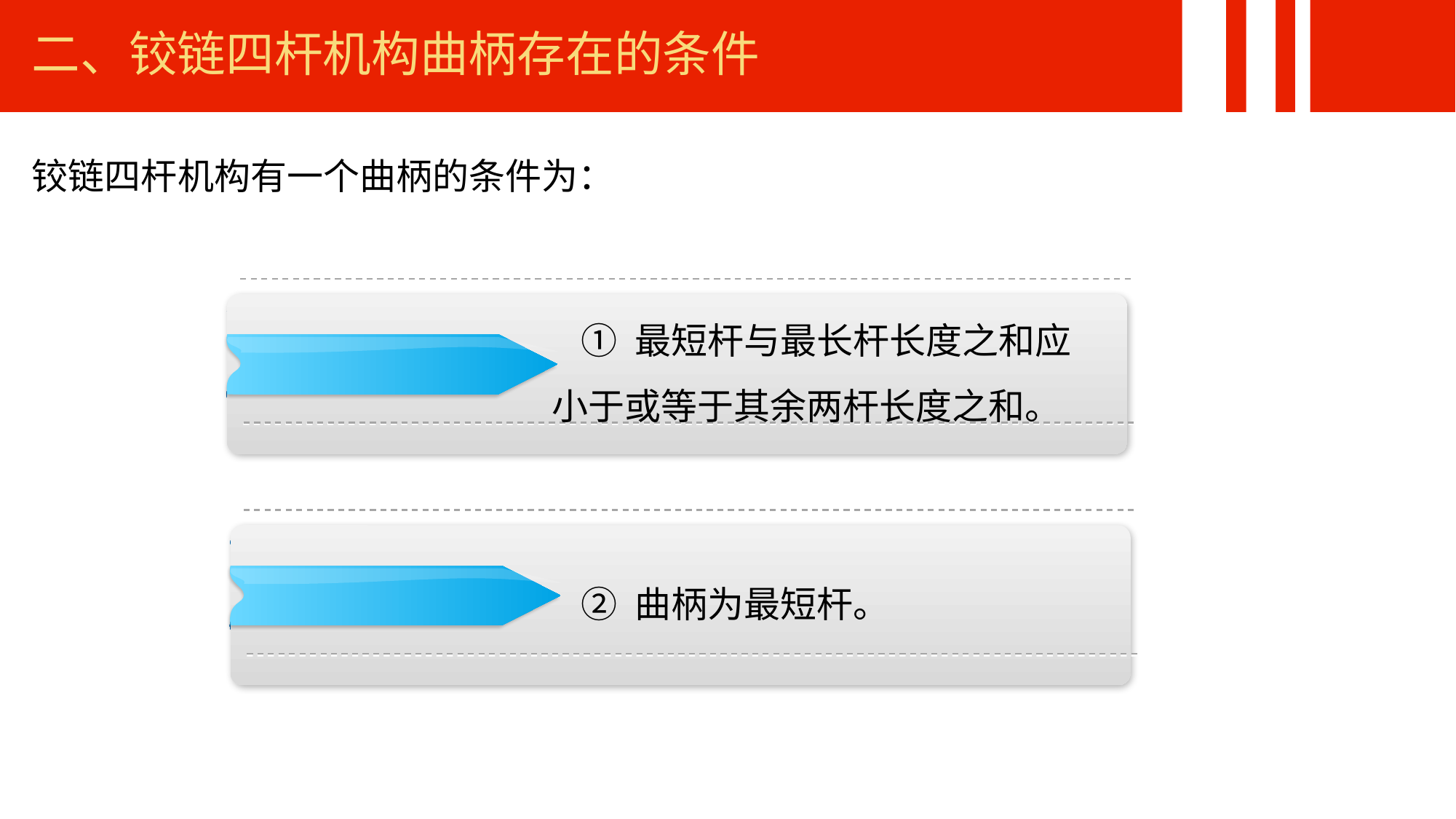

二、铰链四杆机构曲柄存在的条件
铰链四杆机构有一个曲柄的条件为：

    ① 最短杆与最长杆长度之和应小于或等于其余两杆长度之和。

    ② 曲柄为最短杆。